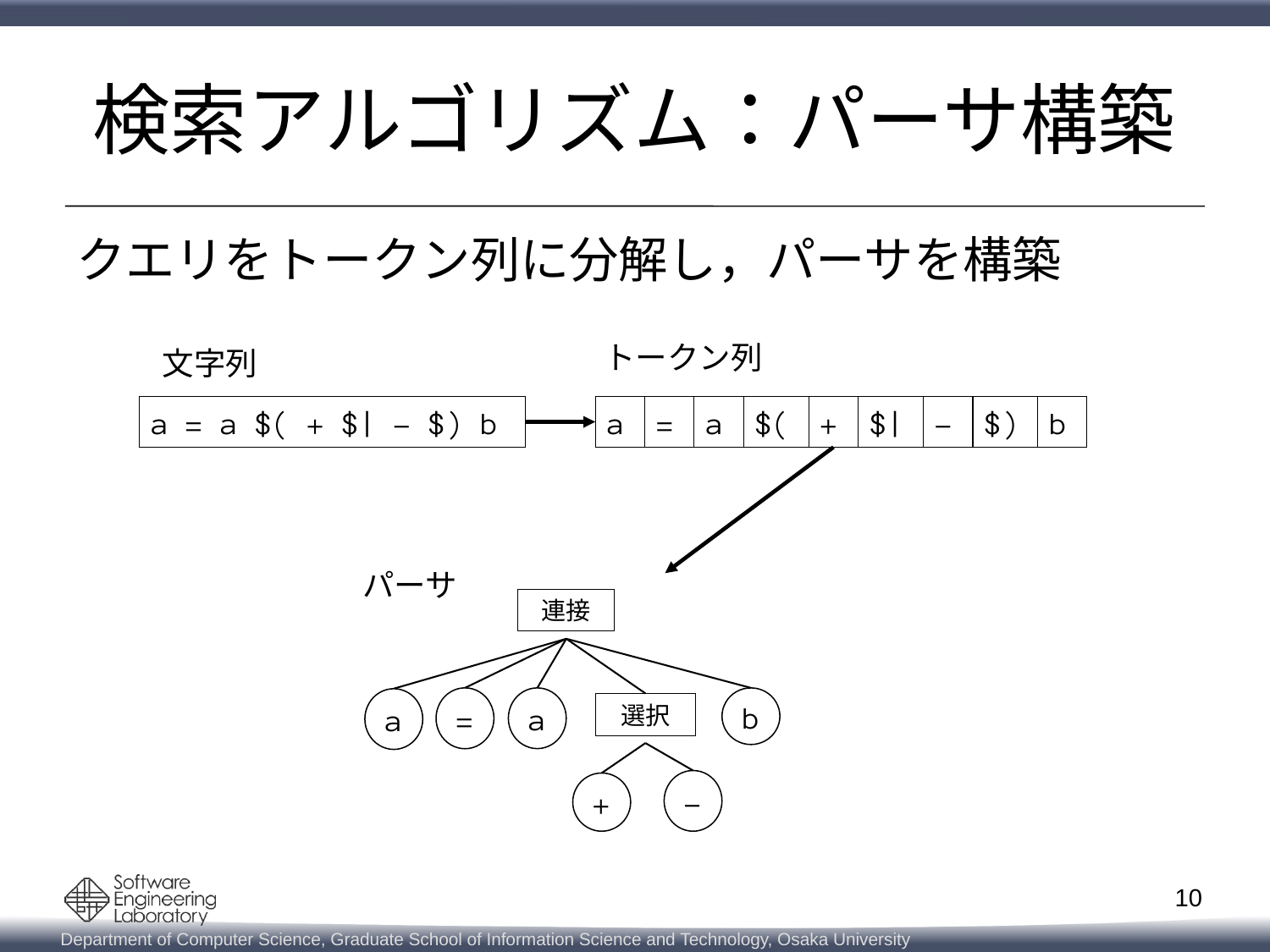

# 検索アルゴリズム：パーサ構築
クエリをトークン列に分解し，パーサを構築
トークン列
文字列
a = a $( + $| - $) b
+
$|
-
$)
b
a
=
a
$(
パーサ
連接
=
a
b
a
選択
-
+
10